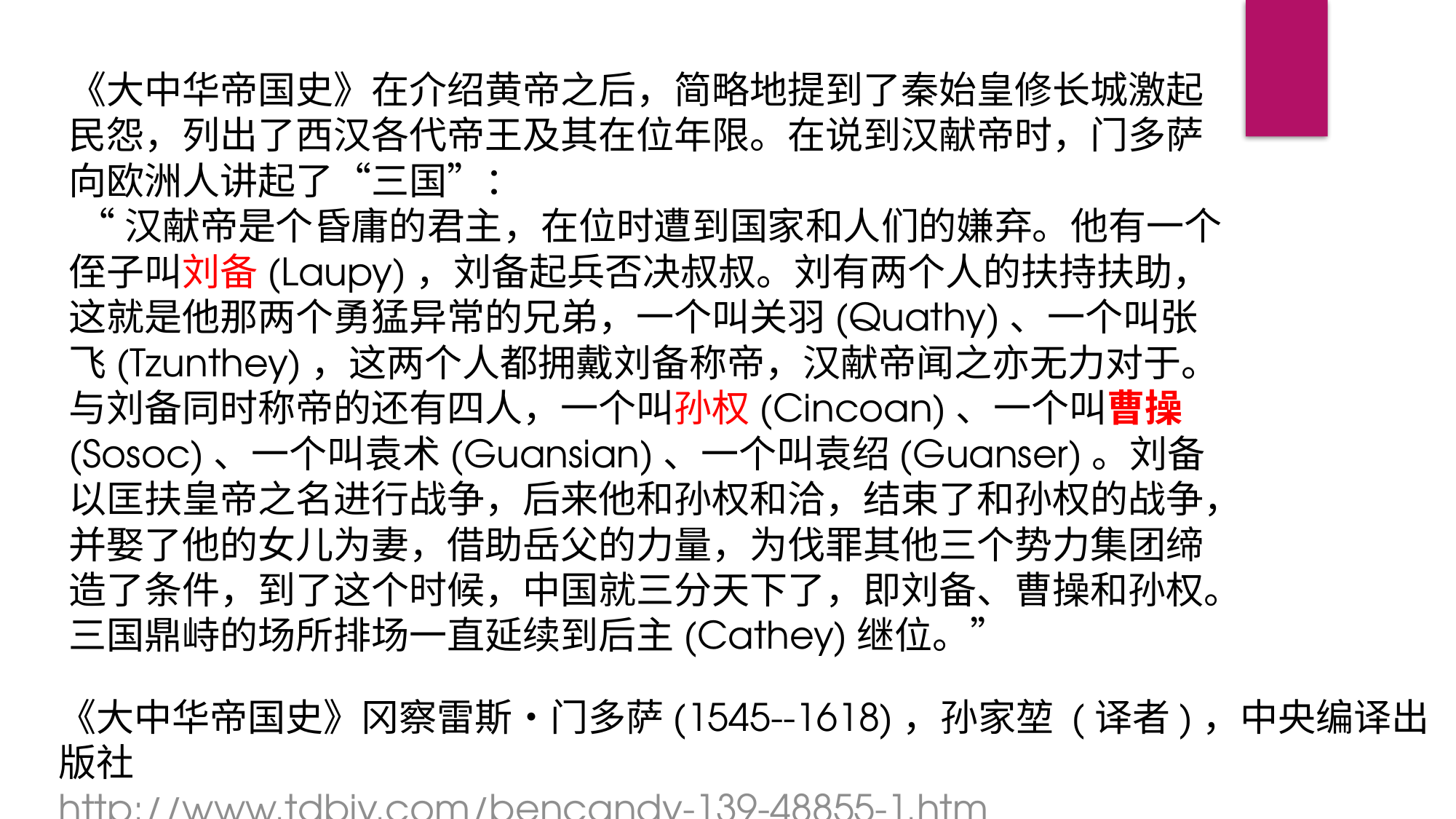

《大中华帝国史》在介绍黄帝之后，简略地提到了秦始皇修长城激起民怨，列出了西汉各代帝王及其在位年限。在说到汉献帝时，门多萨向欧洲人讲起了“三国”：
 “汉献帝是个昏庸的君主，在位时遭到国家和人们的嫌弃。他有一个侄子叫刘备(Laupy)，刘备起兵否决叔叔。刘有两个人的扶持扶助，这就是他那两个勇猛异常的兄弟，一个叫关羽(Quathy)、一个叫张飞(Tzunthey)，这两个人都拥戴刘备称帝，汉献帝闻之亦无力对于。与刘备同时称帝的还有四人，一个叫孙权(Cincoan)、一个叫曹操(Sosoc)、一个叫袁术(Guansian)、一个叫袁绍(Guanser)。刘备以匡扶皇帝之名进行战争，后来他和孙权和洽，结束了和孙权的战争，并娶了他的女儿为妻，借助岳父的力量，为伐罪其他三个势力集团缔造了条件，到了这个时候，中国就三分天下了，即刘备、曹操和孙权。三国鼎峙的场所排场一直延续到后主(Cathey)继位。”
《大中华帝国史》冈察雷斯•门多萨(1545--1618)，孙家堃 (译者)，中央编译出版社
http://www.tdbjy.com/bencandy-139-48855-1.htm